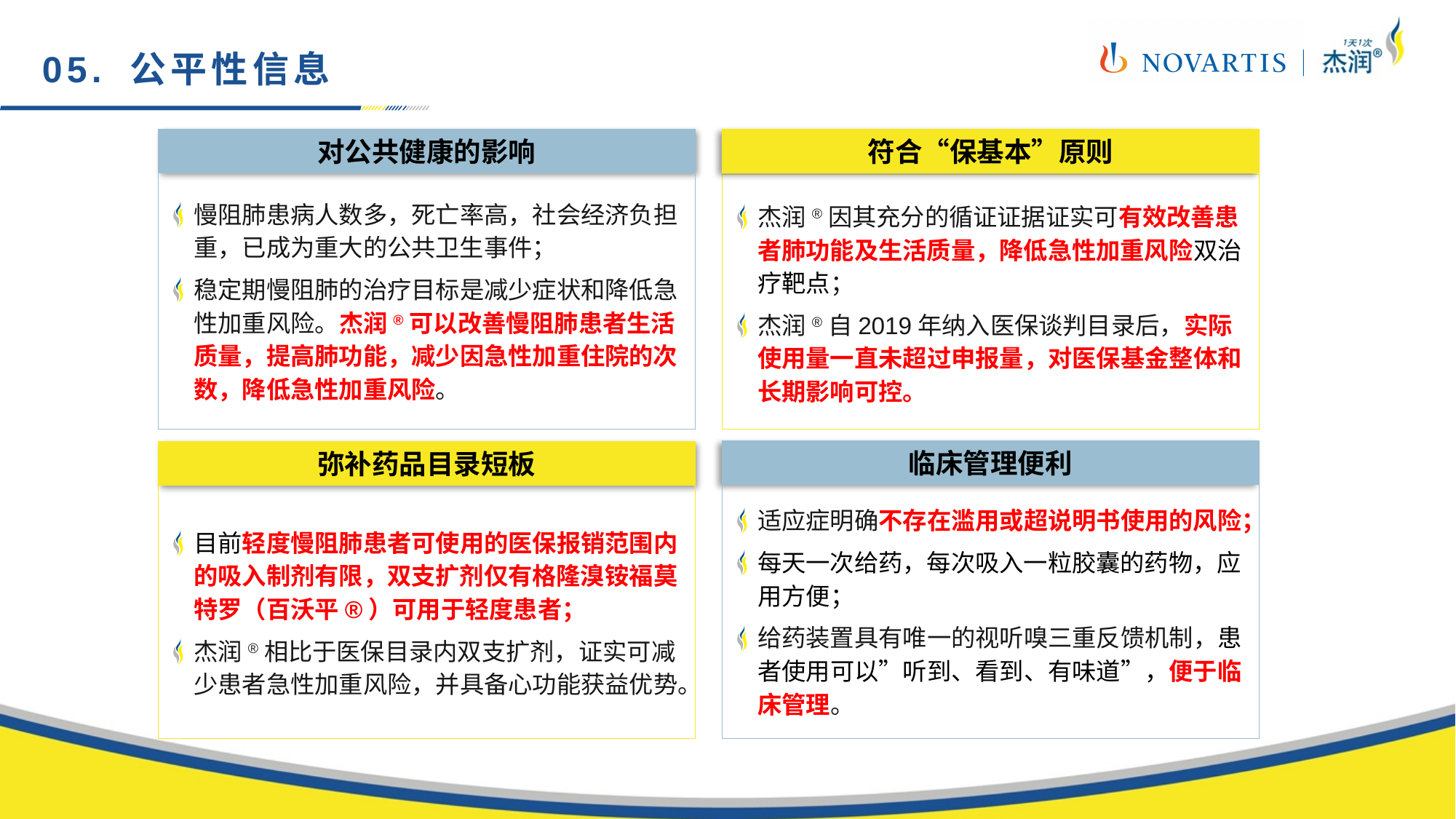

05. 公平性信息
对公共健康的影响
慢阻肺患病人数多，死亡率高，社会经济负担重，已成为重大的公共卫生事件；
稳定期慢阻肺的治疗目标是减少症状和降低急性加重风险。杰润®可以改善慢阻肺患者生活质量，提高肺功能，减少因急性加重住院的次数，降低急性加重风险。
符合“保基本”原则
杰润®因其充分的循证证据证实可有效改善患者肺功能及生活质量，降低急性加重风险双治疗靶点；
杰润®自2019年纳入医保谈判目录后，实际使用量一直未超过申报量，对医保基金整体和长期影响可控。
临床管理便利
适应症明确不存在滥用或超说明书使用的风险；
每天一次给药，每次吸入一粒胶囊的药物，应用方便；
给药装置具有唯一的视听嗅三重反馈机制，患者使用可以”听到、看到、有味道”，便于临床管理。
弥补药品目录短板
目前轻度慢阻肺患者可使用的医保报销范围内的吸入制剂有限，双支扩剂仅有格隆溴铵福莫特罗（百沃平®）可用于轻度患者；
杰润®相比于医保目录内双支扩剂，证实可减少患者急性加重风险，并具备心功能获益优势。